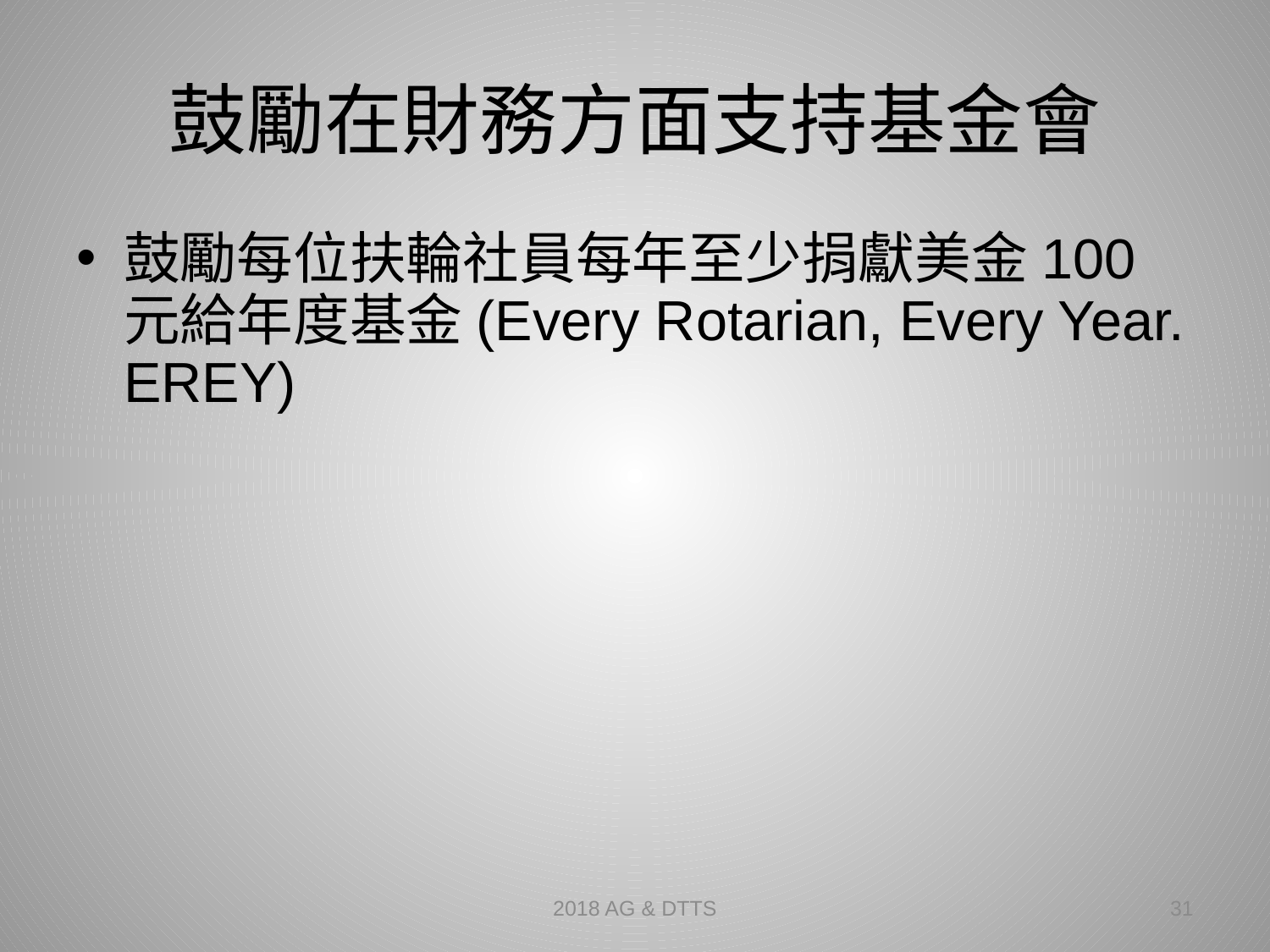

# 鼓勵在財務方面支持基金會
鼓勵每位扶輪社員每年至少捐獻美金100元給年度基金(Every Rotarian, Every Year. EREY)

2018 AG & DTTS
31